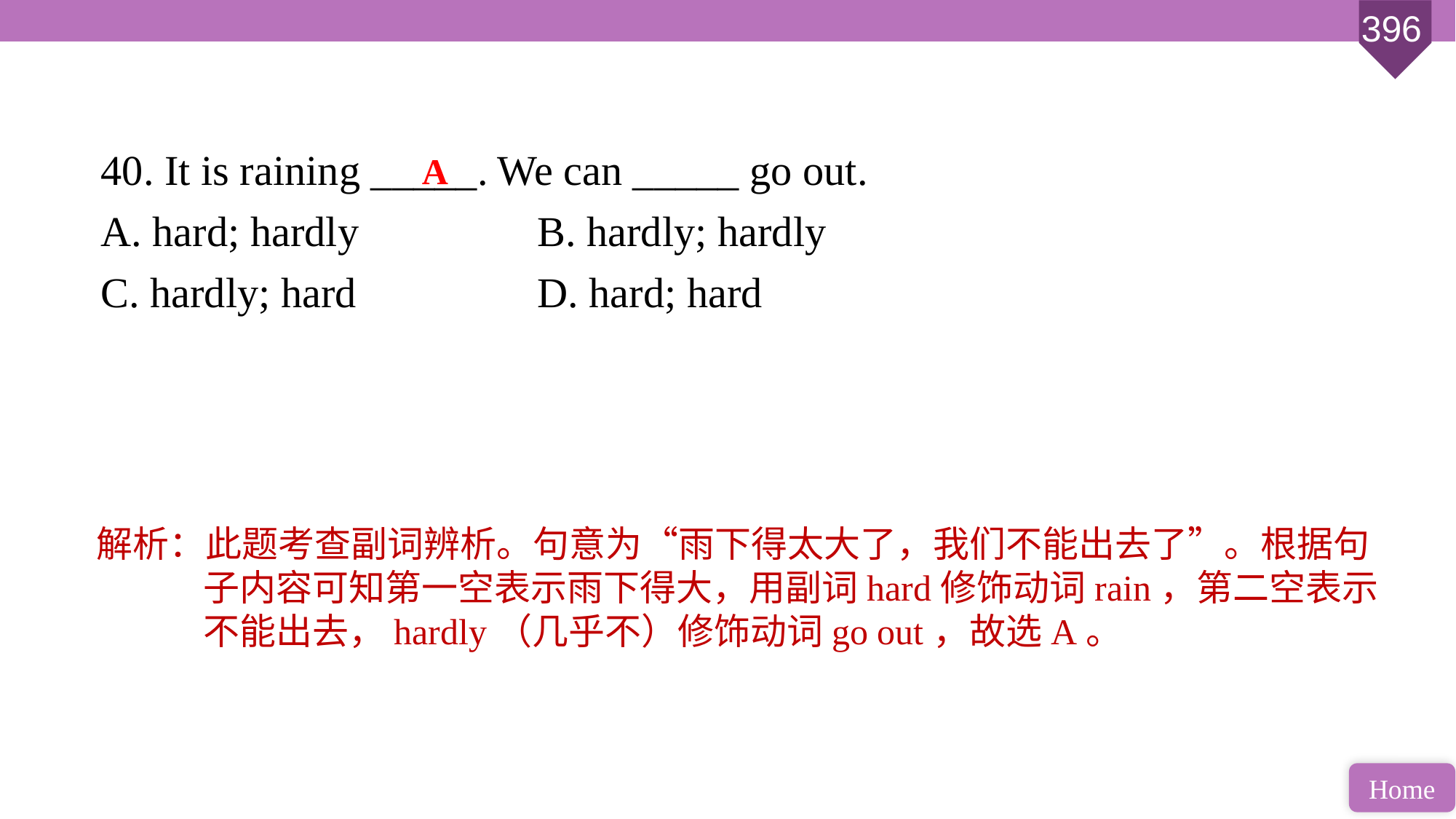

40. It is raining _____. We can _____ go out.
A. hard; hardly 		B. hardly; hardly
C. hardly; hard 		D. hard; hard
A
解析：此题考查副词辨析。句意为“雨下得太大了，我们不能出去了”。根据句子内容可知第一空表示雨下得大，用副词hard修饰动词rain，第二空表示不能出去，hardly（几乎不）修饰动词go out，故选A。